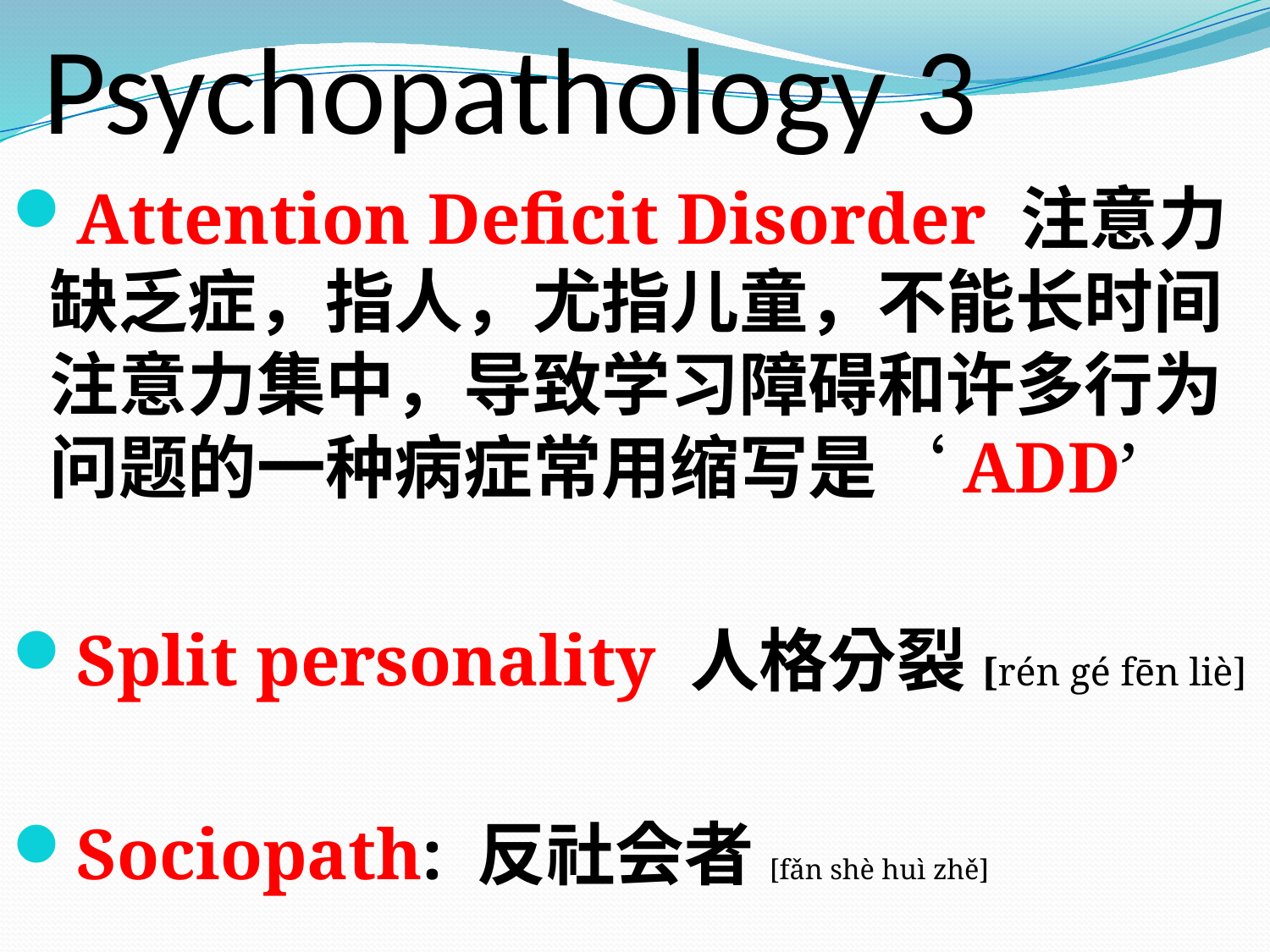

# Psychopathology 3
Attention Deficit Disorder 注意力缺乏症，指人，尤指儿童，不能长时间注意力集中，导致学习障碍和许多行为问题的一种病症常用缩写是‘ADD’

Split personality 人格分裂[rén gé fēn liè]

Sociopath: 反社会者[fǎn shè huì zhě]